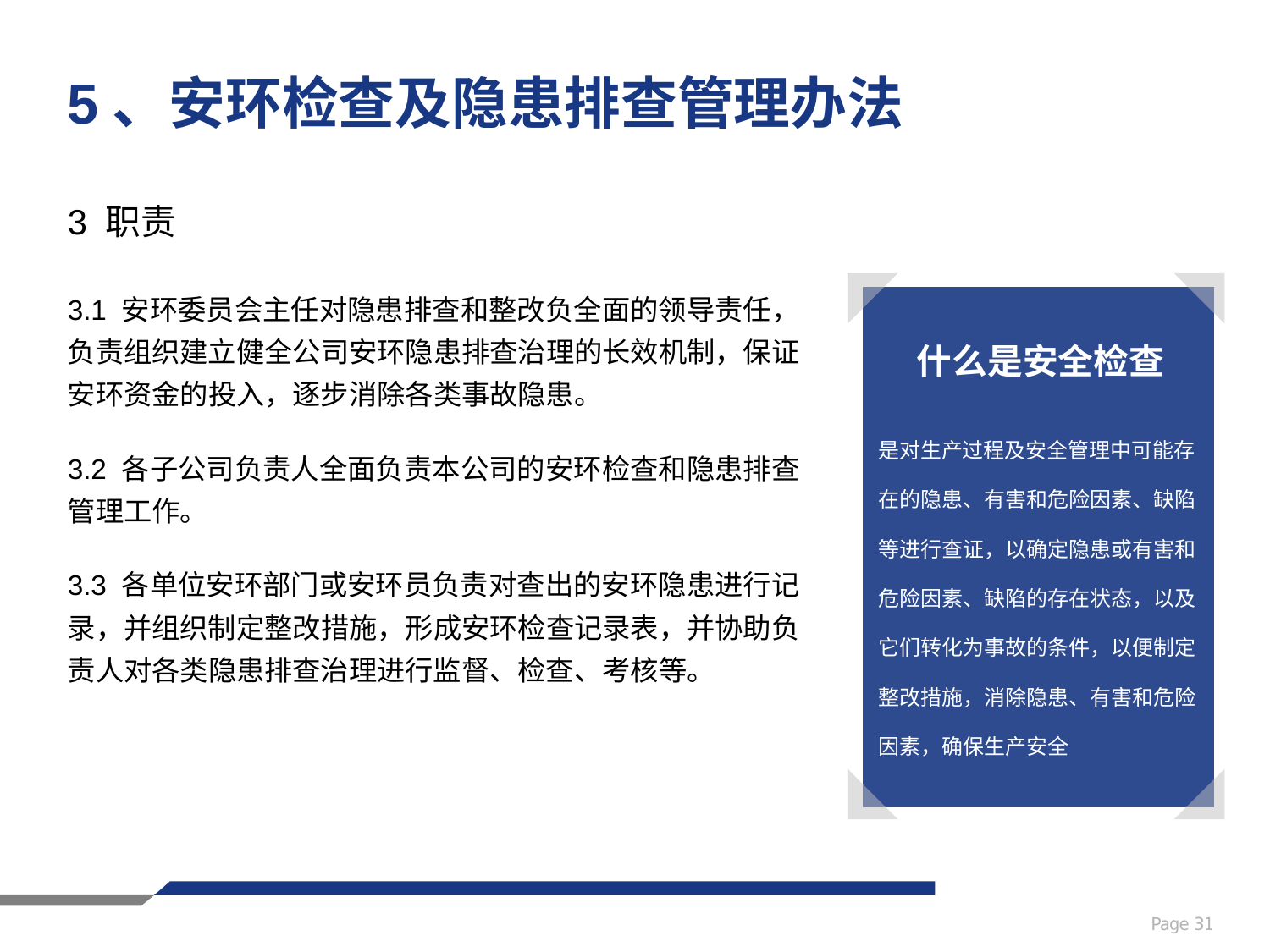

# 5、安环检查及隐患排查管理办法
3 职责

3.1 安环委员会主任对隐患排查和整改负全面的领导责任，负责组织建立健全公司安环隐患排查治理的长效机制，保证安环资金的投入，逐步消除各类事故隐患。
3.2 各子公司负责人全面负责本公司的安环检查和隐患排查管理工作。
3.3 各单位安环部门或安环员负责对查出的安环隐患进行记录，并组织制定整改措施，形成安环检查记录表，并协助负责人对各类隐患排查治理进行监督、检查、考核等。

什么是安全检查
是对生产过程及安全管理中可能存在的隐患、有害和危险因素、缺陷等进行查证，以确定隐患或有害和危险因素、缺陷的存在状态，以及它们转化为事故的条件，以便制定整改措施，消除隐患、有害和危险因素，确保生产安全
Page 31